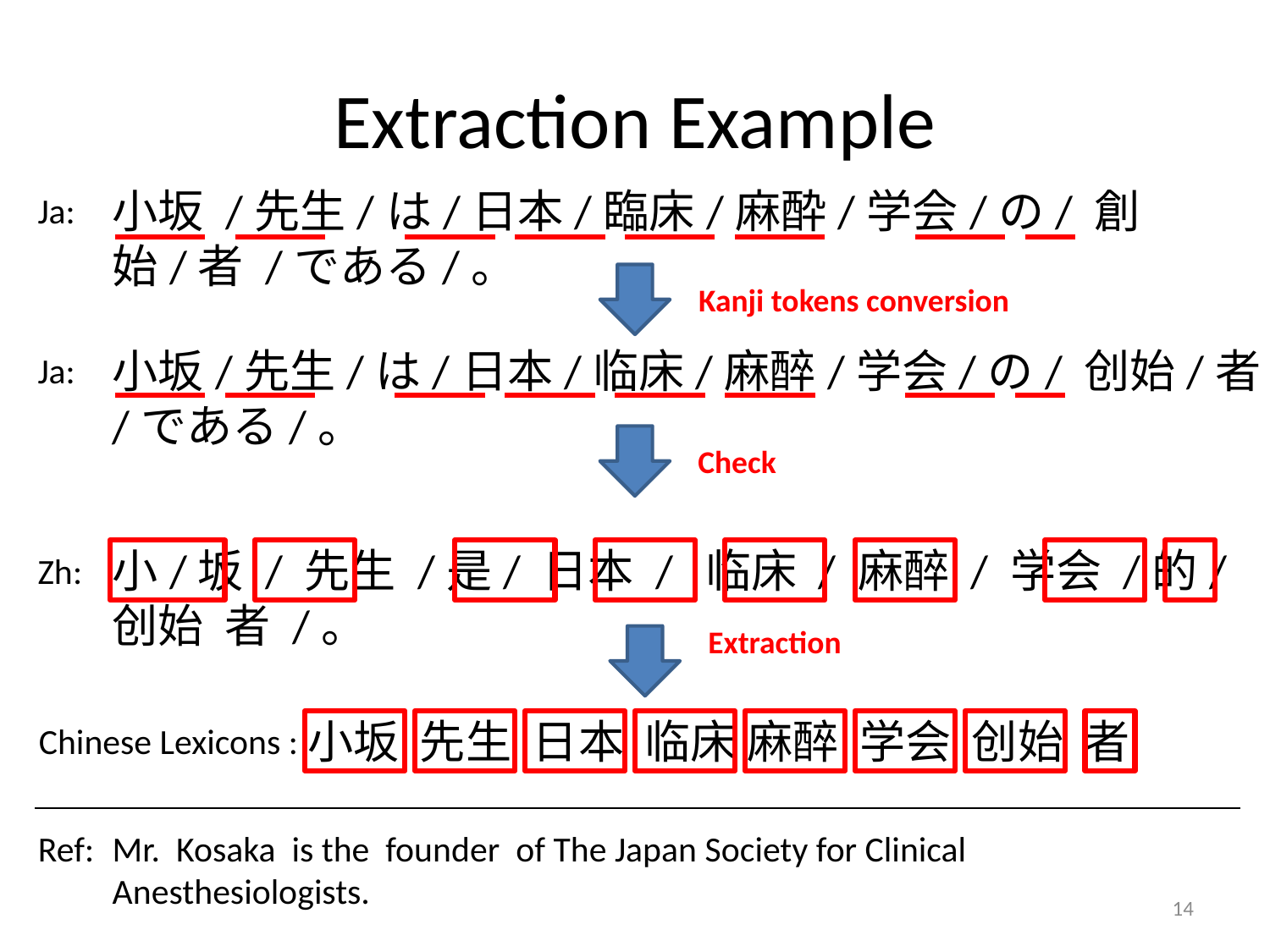

# Extraction Example
小坂 /先生/は/日本/臨床/麻酔/学会/の/ 創始/者 /である/。
Ja:

Kanji tokens conversion
小坂/先生/は/日本/临床/麻醉/学会/の/ 创始/者/である/。
Ja:

Check
小/坂 / 先生 /是/ 日本 /  临床 / 麻醉 / 学会 /的/ 创始  者 /。

Zh:
Extraction

小坂  先生  日本  临床 麻醉  学会  创始  者

Chinese Lexicons :
Ref:
Mr.  Kosaka  is the  founder  of The Japan Society for Clinical Anesthesiologists.
14